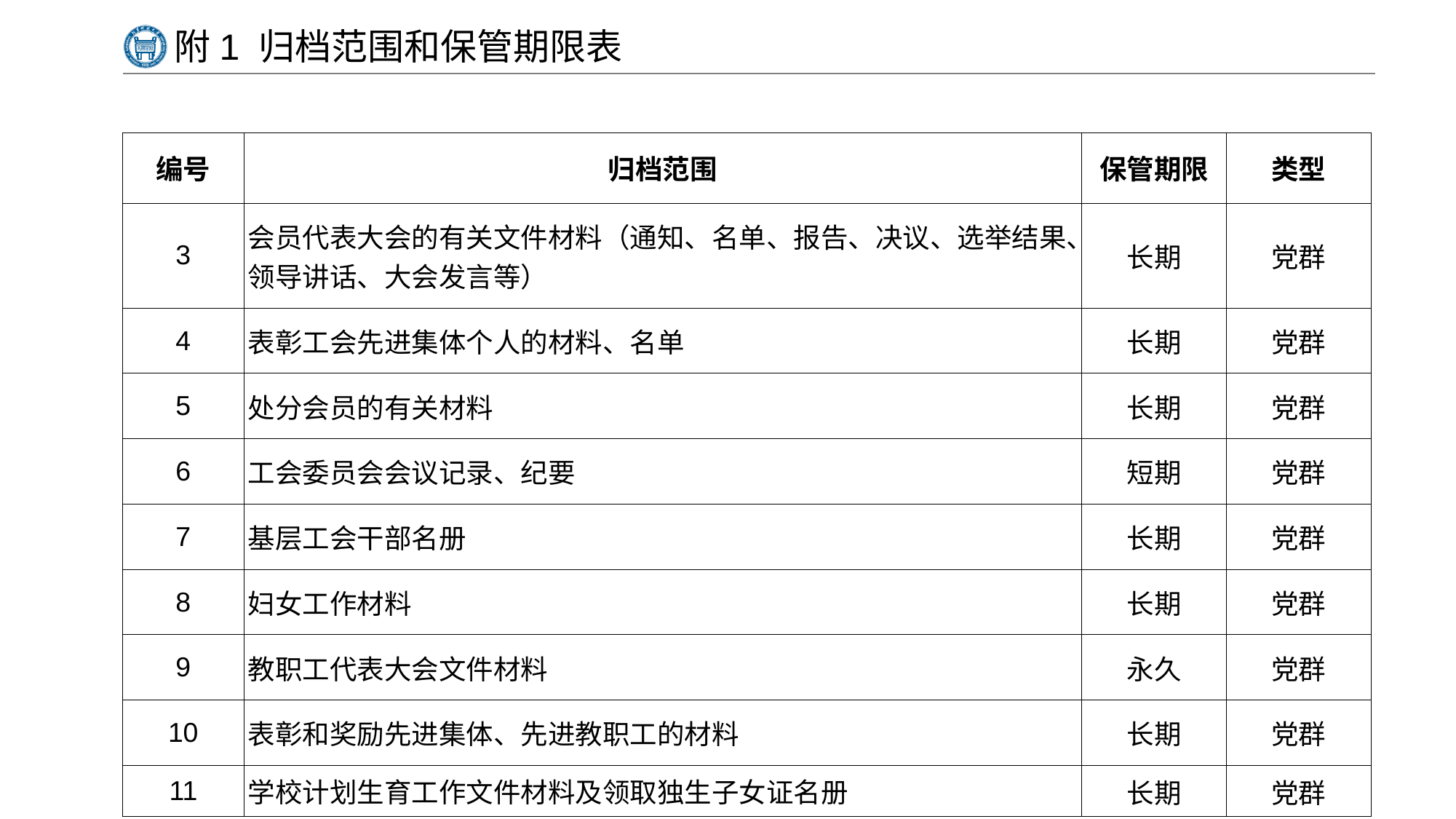

# 附1 归档范围和保管期限表
| 编号 | 归档范围 | 保管期限 | 类型 |
| --- | --- | --- | --- |
| 3 | 会员代表大会的有关文件材料（通知、名单、报告、决议、选举结果、领导讲话、大会发言等） | 长期 | 党群 |
| 4 | 表彰工会先进集体个人的材料、名单 | 长期 | 党群 |
| 5 | 处分会员的有关材料 | 长期 | 党群 |
| 6 | 工会委员会会议记录、纪要 | 短期 | 党群 |
| 7 | 基层工会干部名册 | 长期 | 党群 |
| 8 | 妇女工作材料 | 长期 | 党群 |
| 9 | 教职工代表大会文件材料 | 永久 | 党群 |
| 10 | 表彰和奖励先进集体、先进教职工的材料 | 长期 | 党群 |
| 11 | 学校计划生育工作文件材料及领取独生子女证名册 | 长期 | 党群 |